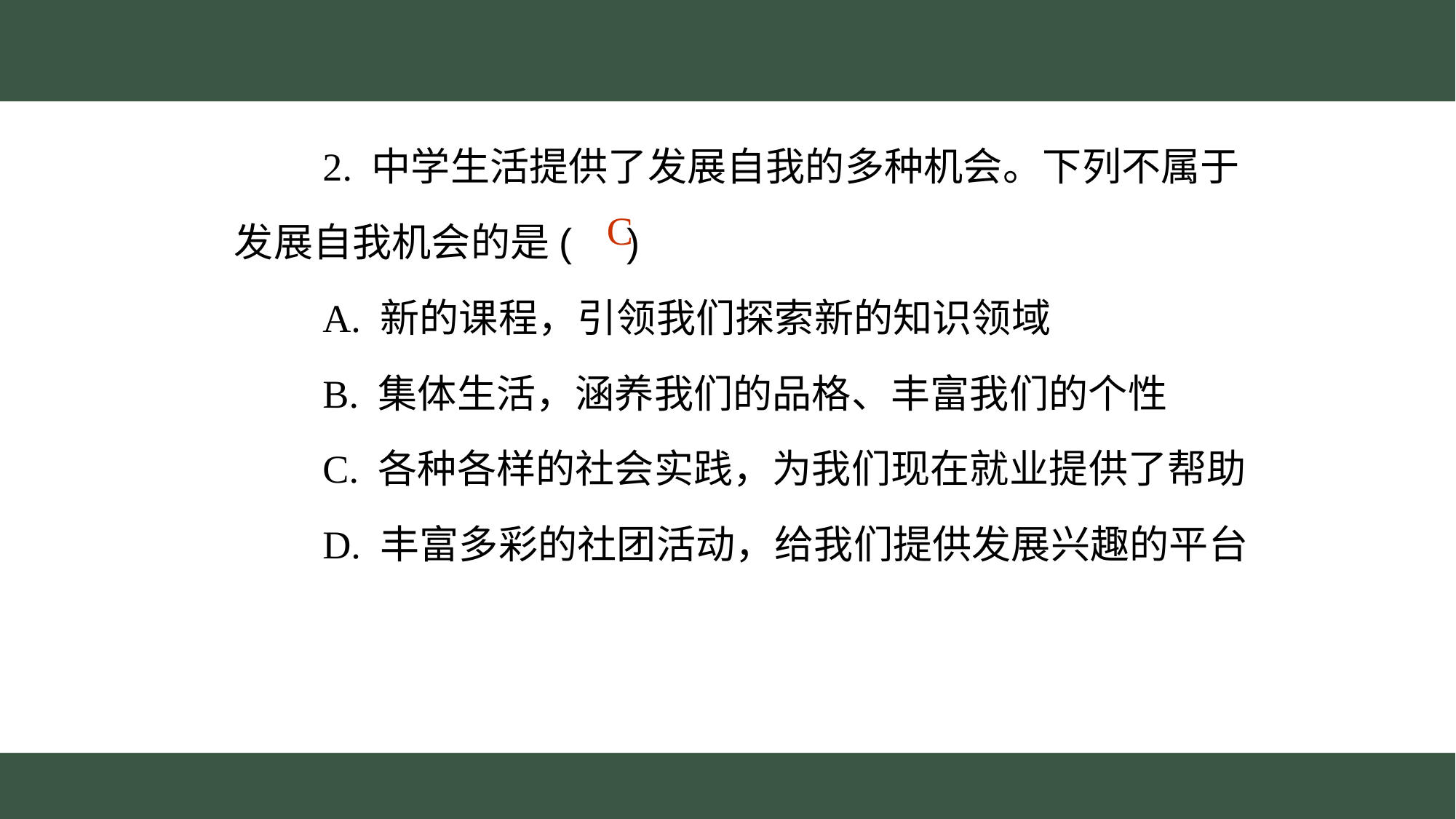

2. 中学生活提供了发展自我的多种机会。下列不属于
发展自我机会的是(     )
　　A. 新的课程，引领我们探索新的知识领域
　　B. 集体生活，涵养我们的品格、丰富我们的个性
　　C. 各种各样的社会实践，为我们现在就业提供了帮助
　　D. 丰富多彩的社团活动，给我们提供发展兴趣的平台
C